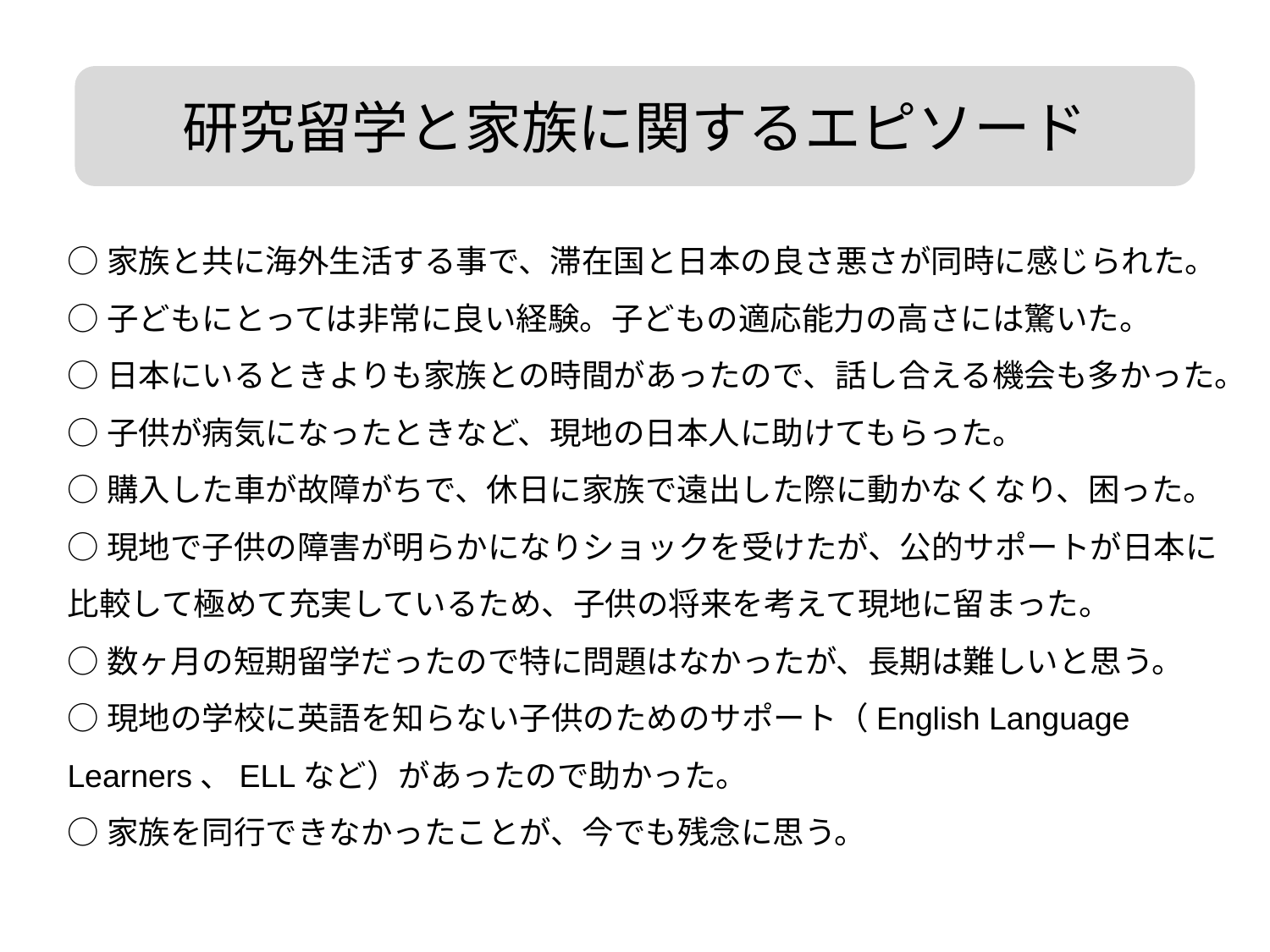

研究留学と家族に関するエピソード
○家族と共に海外生活する事で、滞在国と日本の良さ悪さが同時に感じられた。
○子どもにとっては非常に良い経験。子どもの適応能力の高さには驚いた。
○日本にいるときよりも家族との時間があったので、話し合える機会も多かった。
○子供が病気になったときなど、現地の日本人に助けてもらった。
○購入した車が故障がちで、休日に家族で遠出した際に動かなくなり、困った。
○現地で子供の障害が明らかになりショックを受けたが、公的サポートが日本に比較して極めて充実しているため、子供の将来を考えて現地に留まった。
○数ヶ月の短期留学だったので特に問題はなかったが、長期は難しいと思う。
○現地の学校に英語を知らない子供のためのサポート（English Language Learners、ELLなど）があったので助かった。
○家族を同行できなかったことが、今でも残念に思う。